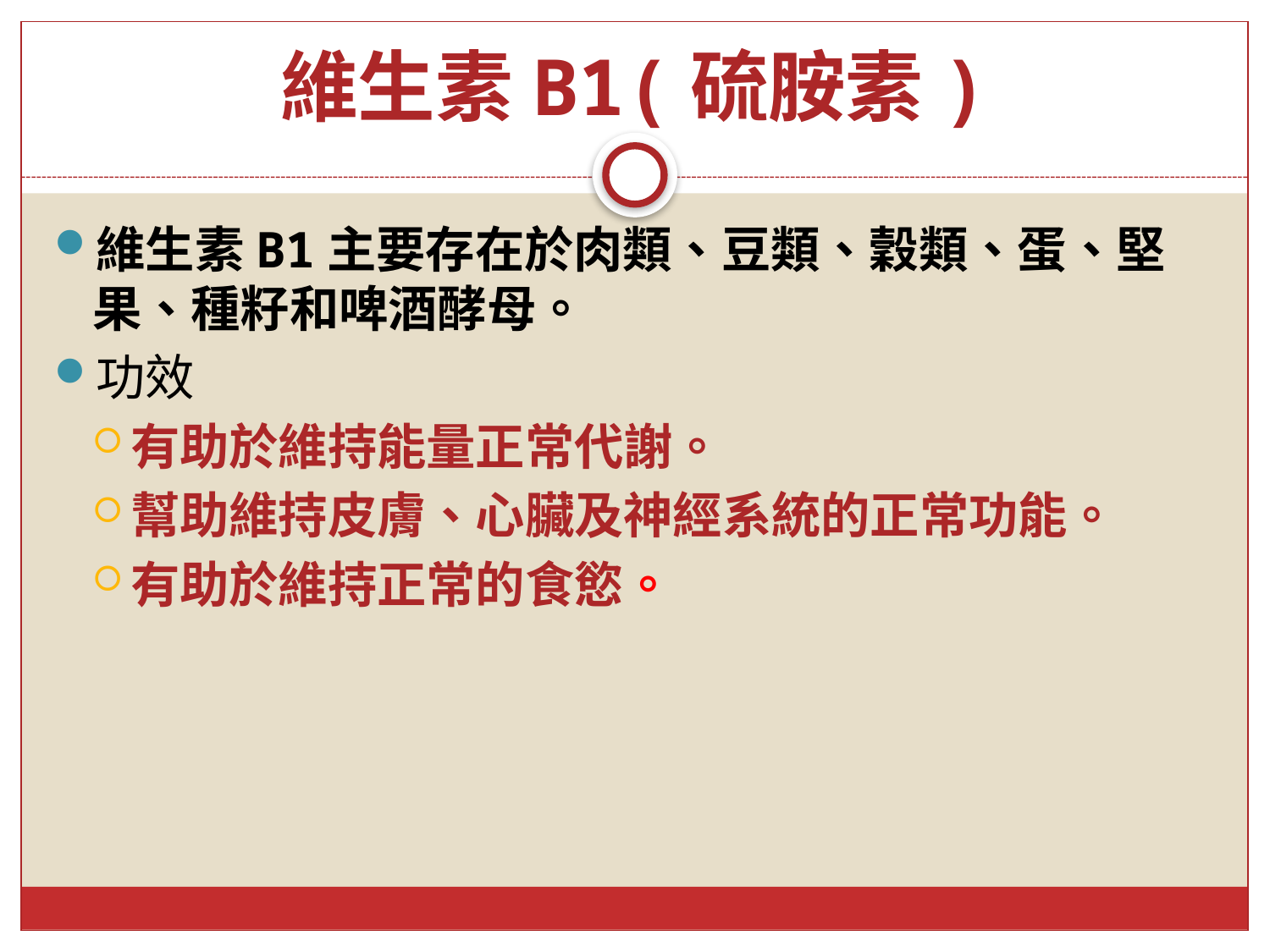

# 維生素B1(硫胺素)
維生素B1主要存在於肉類、豆類、穀類、蛋、堅果、種籽和啤酒酵母。
功效
有助於維持能量正常代謝。
幫助維持皮膚、心臟及神經系統的正常功能。
有助於維持正常的食慾。